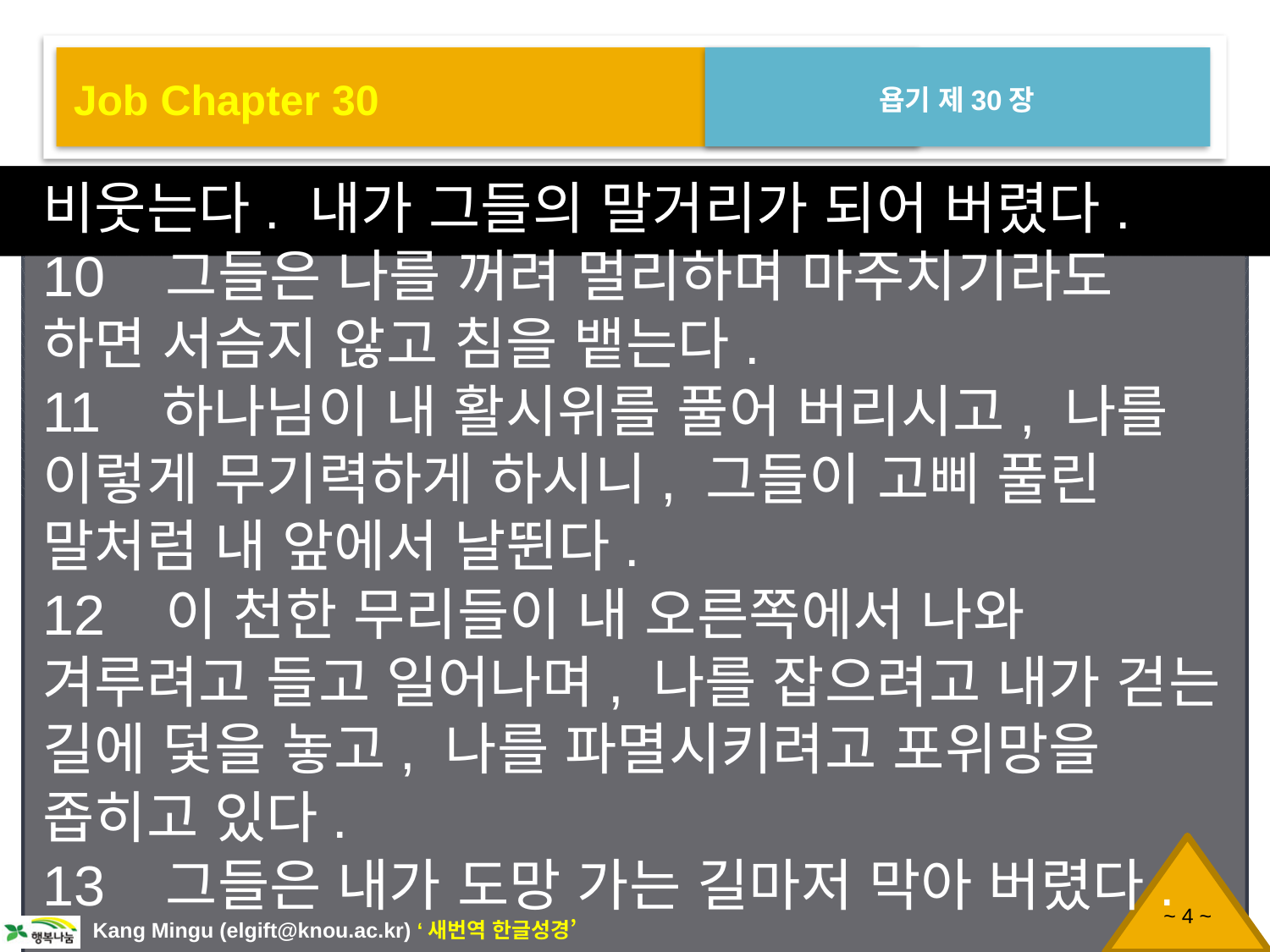

Job Chapter 30
욥기 제30장
비웃는다. 내가 그들의 말거리가 되어 버렸다.
10   그들은 나를 꺼려 멀리하며 마주치기라도 하면 서슴지 않고 침을 뱉는다.
11   하나님이 내 활시위를 풀어 버리시고, 나를 이렇게 무기력하게 하시니, 그들이 고삐 풀린 말처럼 내 앞에서 날뛴다.
12   이 천한 무리들이 내 오른쪽에서 나와 겨루려고 들고 일어나며, 나를 잡으려고 내가 걷는 길에 덫을 놓고, 나를 파멸시키려고 포위망을 좁히고 있다.
13   그들은 내가 도망 가는 길마저 막아 버렸다.